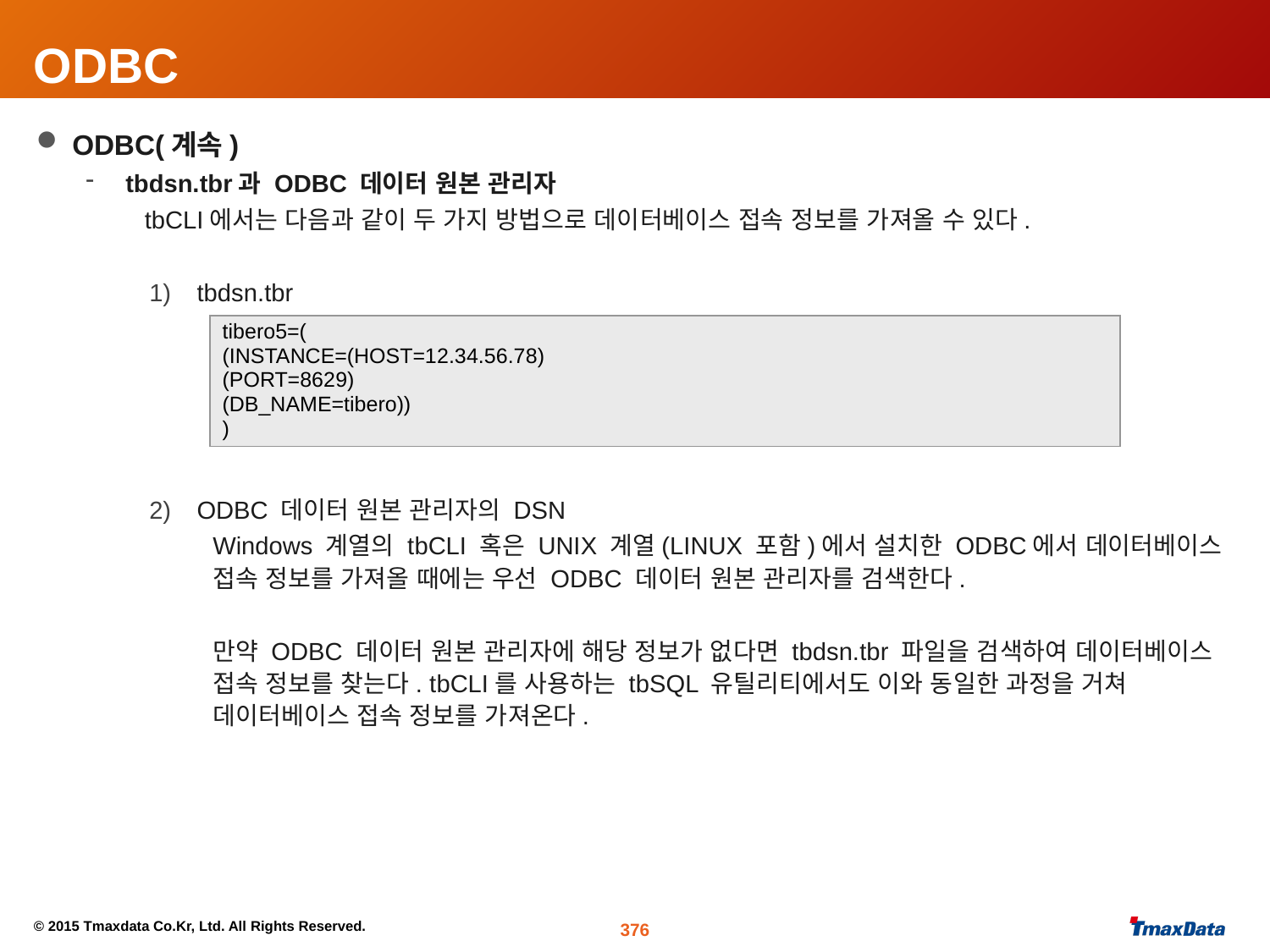

ODBC
 ODBC(계속)
tbdsn.tbr과 ODBC 데이터 원본 관리자
   tbCLI에서는 다음과 같이 두 가지 방법으로 데이터베이스 접속 정보를 가져올 수 있다.

tbdsn.tbr

ODBC 데이터 원본 관리자의 DSN
Windows 계열의 tbCLI 혹은 UNIX 계열(LINUX 포함)에서 설치한 ODBC에서 데이터베이스 접속 정보를 가져올 때에는 우선 ODBC 데이터 원본 관리자를 검색한다.

만약 ODBC 데이터 원본 관리자에 해당 정보가 없다면 tbdsn.tbr 파일을 검색하여 데이터베이스 접속 정보를 찾는다. tbCLI를 사용하는 tbSQL 유틸리티에서도 이와 동일한 과정을 거쳐 데이터베이스 접속 정보를 가져온다.

tibero5=(
(INSTANCE=(HOST=12.34.56.78)
(PORT=8629)
(DB_NAME=tibero))
)